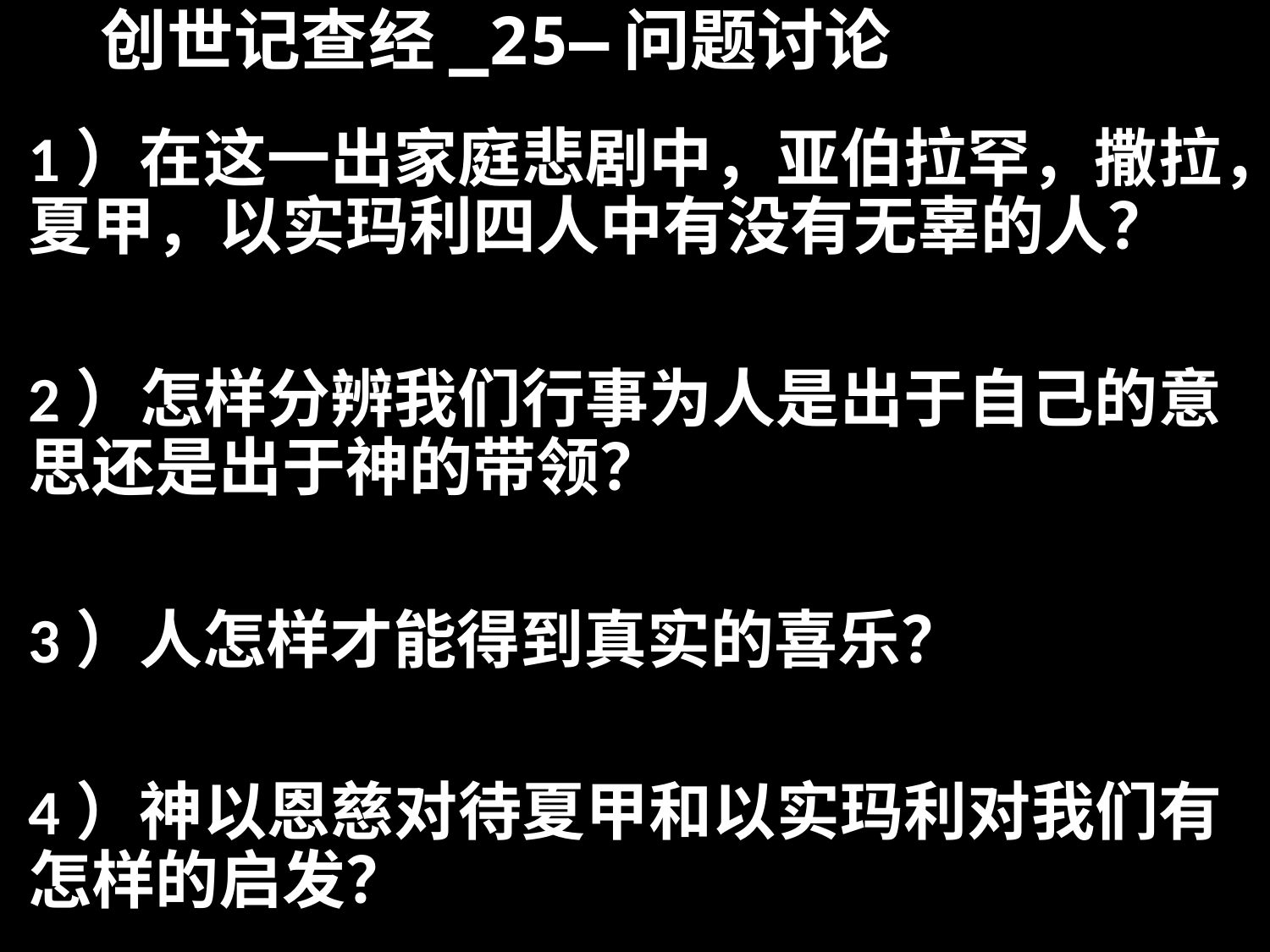

# 创世记查经_25—问题讨论

1）在这一出家庭悲剧中，亚伯拉罕，撒拉，夏甲，以实玛利四人中有没有无辜的人？

2）怎样分辨我们行事为人是出于自己的意思还是出于神的带领？

3）人怎样才能得到真实的喜乐？

4）神以恩慈对待夏甲和以实玛利对我们有怎样的启发？